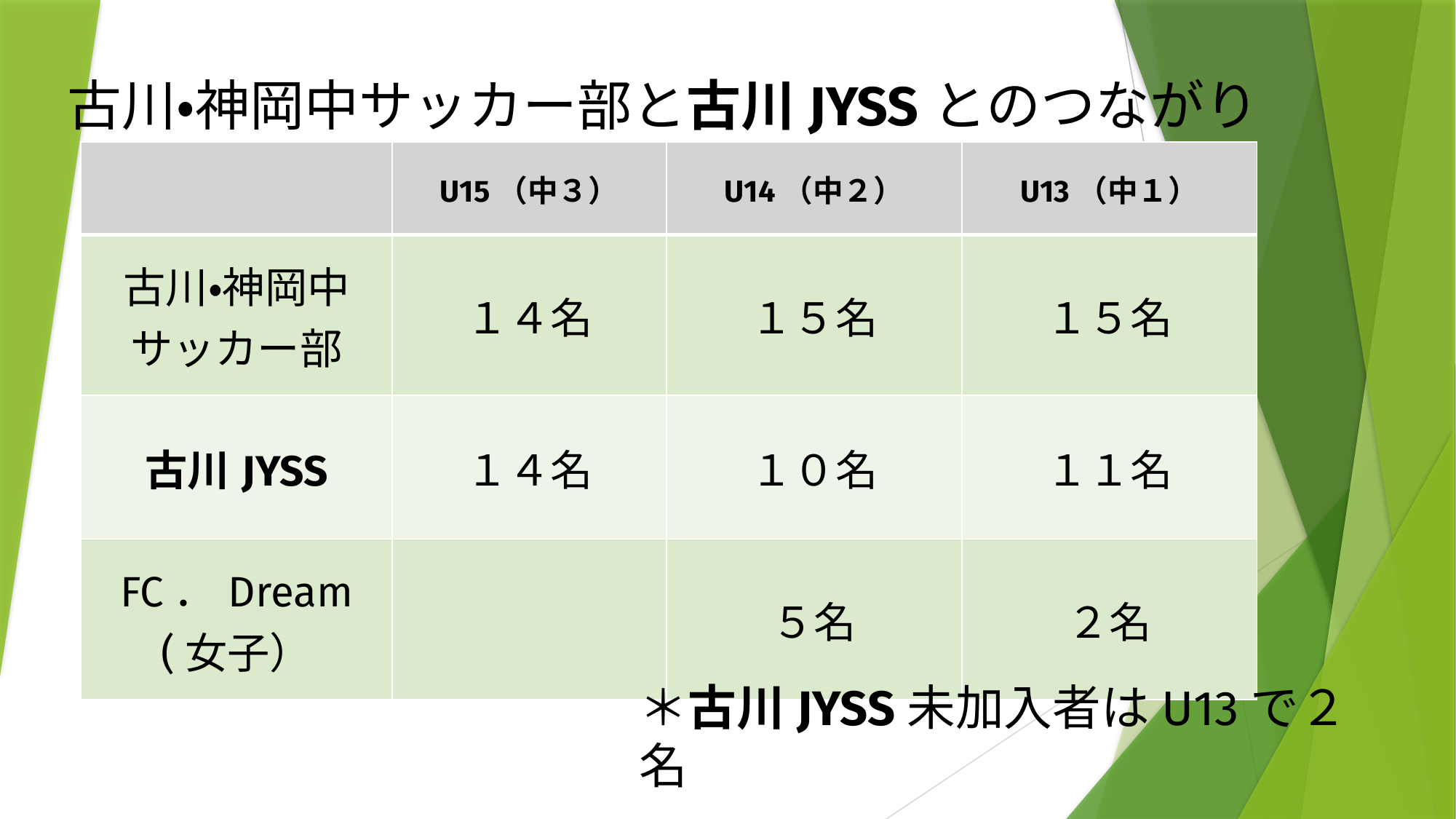

# 古川・神岡中サッカー部と古川JYSSとのつながり
|  | U15（中３） | U14（中２） | U13（中１） |
| --- | --- | --- | --- |
| 古川・神岡中 サッカー部 | １４名 | １５名 | １５名 |
| 古川JYSS | １４名 | １０名 | １１名 |
| FC．Dream (女子） |  | ５名 | ２名 |

＊古川JYSS未加入者はU13で２名